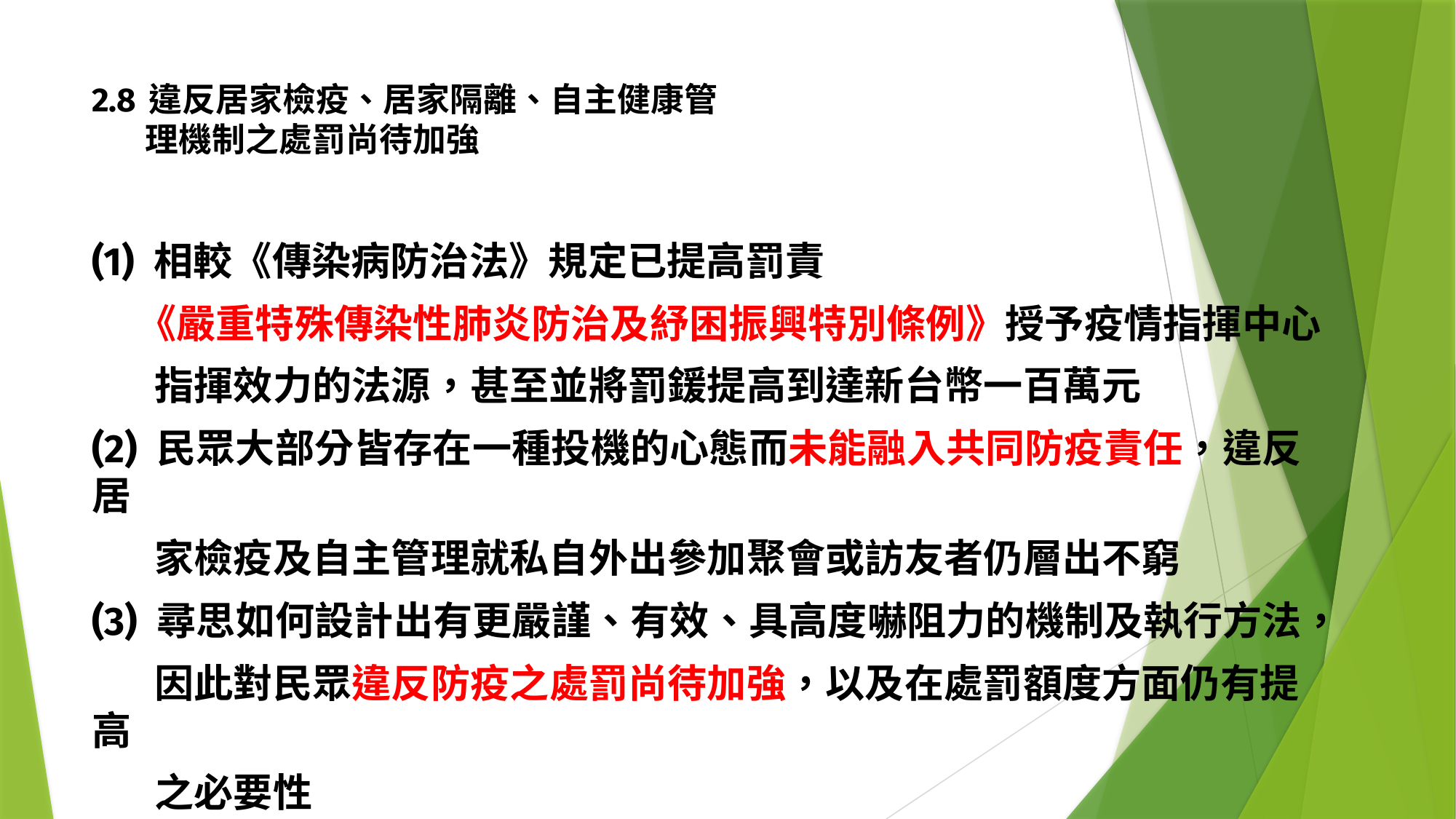

# 2.8 違反居家檢疫、居家隔離、自主健康管 理機制之處罰尚待加強
(1) 相較《傳染病防治法》規定已提高罰責
    《嚴重特殊傳染性肺炎防治及紓困振興特別條例》授予疫情指揮中心
      指揮效力的法源，甚至並將罰鍰提高到達新台幣一百萬元
(2) 民眾大部分皆存在一種投機的心態而未能融入共同防疫責任，違反居
      家檢疫及自主管理就私自外出參加聚會或訪友者仍層出不窮
(3) 尋思如何設計出有更嚴謹、有效、具高度嚇阻力的機制及執行方法，
      因此對民眾違反防疫之處罰尚待加強，以及在處罰額度方面仍有提高
      之必要性